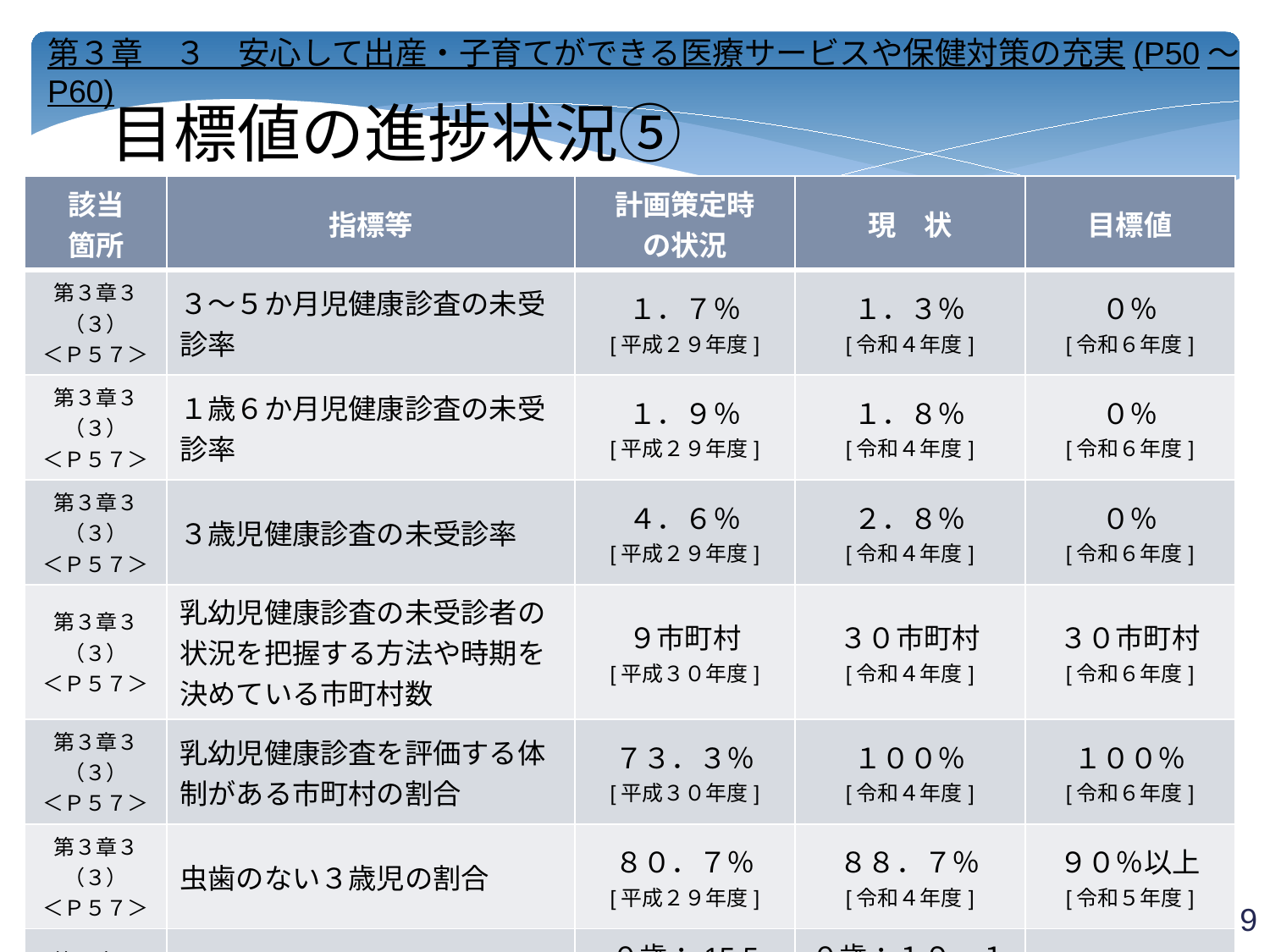

第３章　３　安心して出産・子育てができる医療サービスや保健対策の充実(P50～P60)
目標値の進捗状況⑤
| 該当 箇所 | 指標等 | 計画策定時 の状況 | 現　状 | 目標値 |
| --- | --- | --- | --- | --- |
| 第３章３（３） ＜Ｐ５７＞ | ３～５か月児健康診査の未受診率 | １．７％ [平成２９年度] | １．３％ [令和４年度] | ０％ [令和６年度] |
| 第３章３（３） ＜Ｐ５７＞ | １歳６か月児健康診査の未受診率 | １．９％ [平成２９年度] | １．８％ [令和４年度] | ０％ [令和６年度] |
| 第３章３（３） ＜Ｐ５７＞ | ３歳児健康診査の未受診率 | ４．６％ [平成２９年度] | ２．８％ [令和４年度] | ０％ [令和６年度] |
| 第３章３（３） ＜Ｐ５７＞ | 乳幼児健康診査の未受診者の状況を把握する方法や時期を決めている市町村数 | ９市町村 [平成３０年度] | ３０市町村 [令和４年度] | ３０市町村 [令和６年度] |
| 第３章３（３） ＜Ｐ５７＞ | 乳幼児健康診査を評価する体制がある市町村の割合 | ７３．３％ [平成３０年度] | １００％ [令和４年度] | １００％ [令和６年度] |
| 第３章３（３） ＜Ｐ５７＞ | 虫歯のない３歳児の割合 | ８０．７％ [平成２９年度] | ８８．７％ [令和４年度] | ９０％以上 [令和５年度] |
| 第３章３（３） ＜Ｐ５７＞ | 乳幼児の不慮の事故死亡率（人口対１０万人対） | ０歳：15.5 １～４歳：7.1 [平成２９年度] | ０歳：１９．１ １～４歳：０ [令和４年度] | なくす [令和６年度] |
9